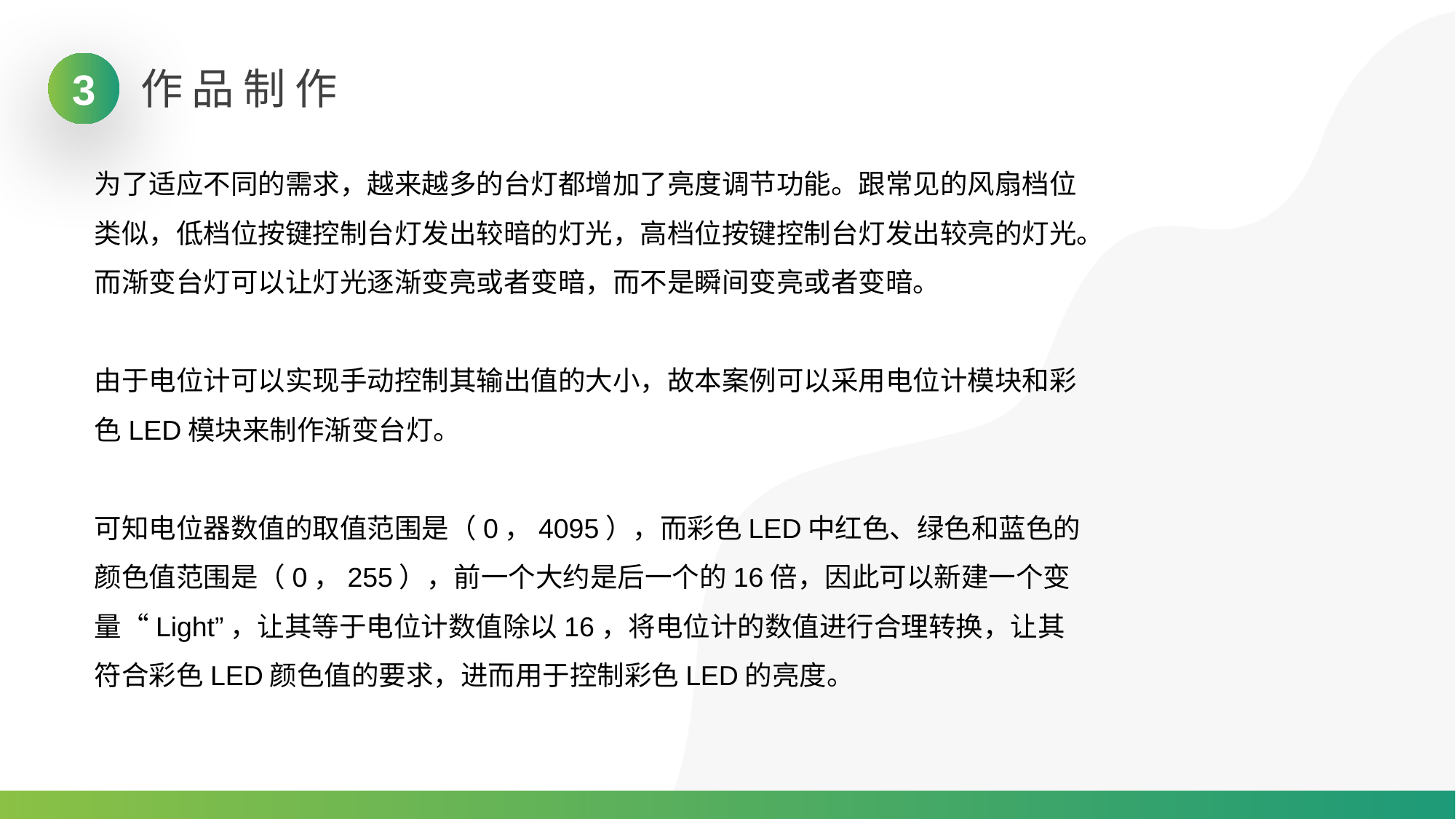

作品制作
3
为了适应不同的需求，越来越多的台灯都增加了亮度调节功能。跟常见的风扇档位类似，低档位按键控制台灯发出较暗的灯光，高档位按键控制台灯发出较亮的灯光。而渐变台灯可以让灯光逐渐变亮或者变暗，而不是瞬间变亮或者变暗。

由于电位计可以实现手动控制其输出值的大小，故本案例可以采用电位计模块和彩色LED模块来制作渐变台灯。

可知电位器数值的取值范围是（0，4095），而彩色LED中红色、绿色和蓝色的颜色值范围是（0，255），前一个大约是后一个的16倍，因此可以新建一个变量“Light”，让其等于电位计数值除以16，将电位计的数值进行合理转换，让其符合彩色LED颜色值的要求，进而用于控制彩色LED的亮度。
02